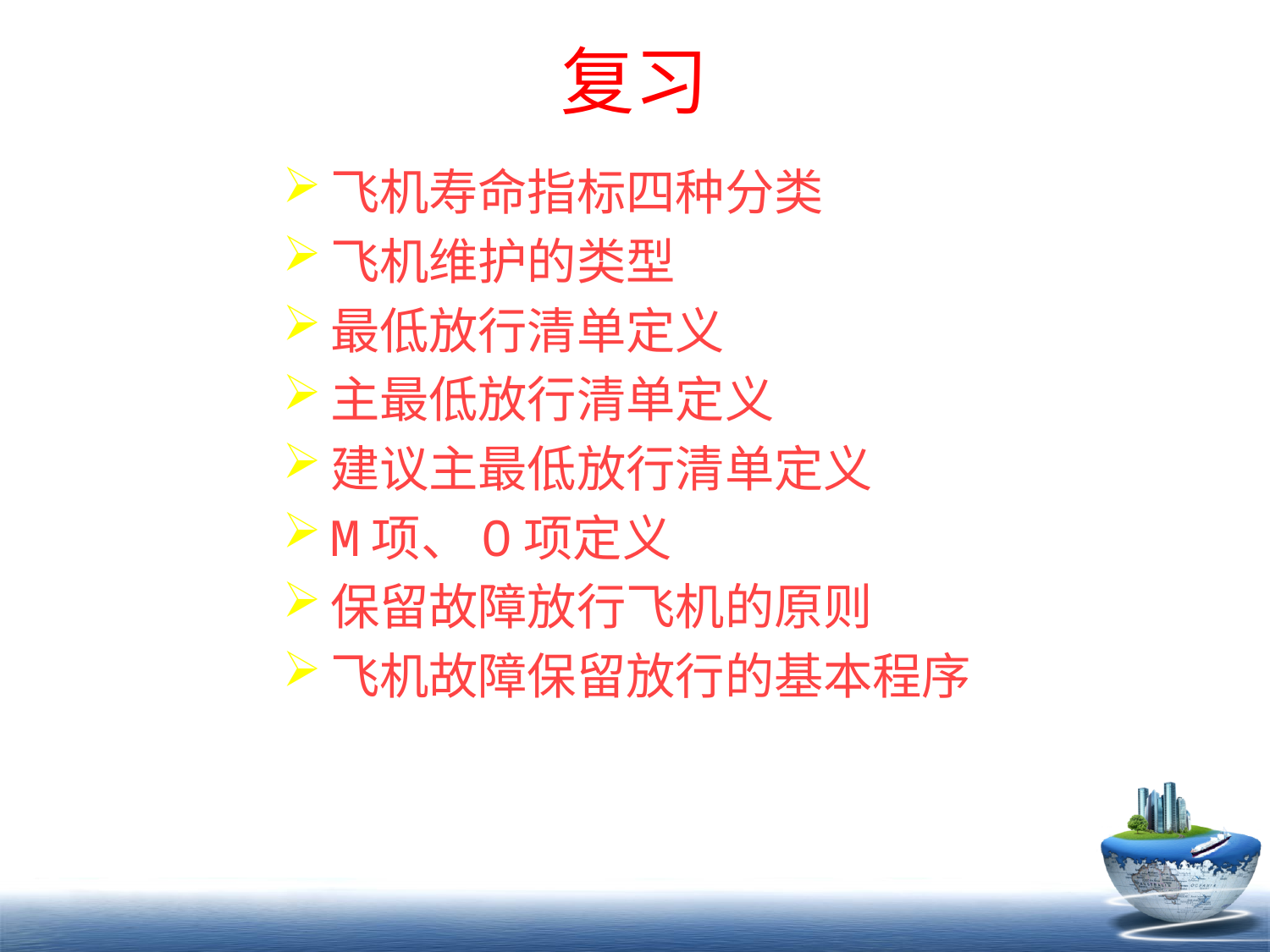

# 复习
飞机寿命指标四种分类
飞机维护的类型
最低放行清单定义
主最低放行清单定义
建议主最低放行清单定义
M项、O项定义
保留故障放行飞机的原则
飞机故障保留放行的基本程序